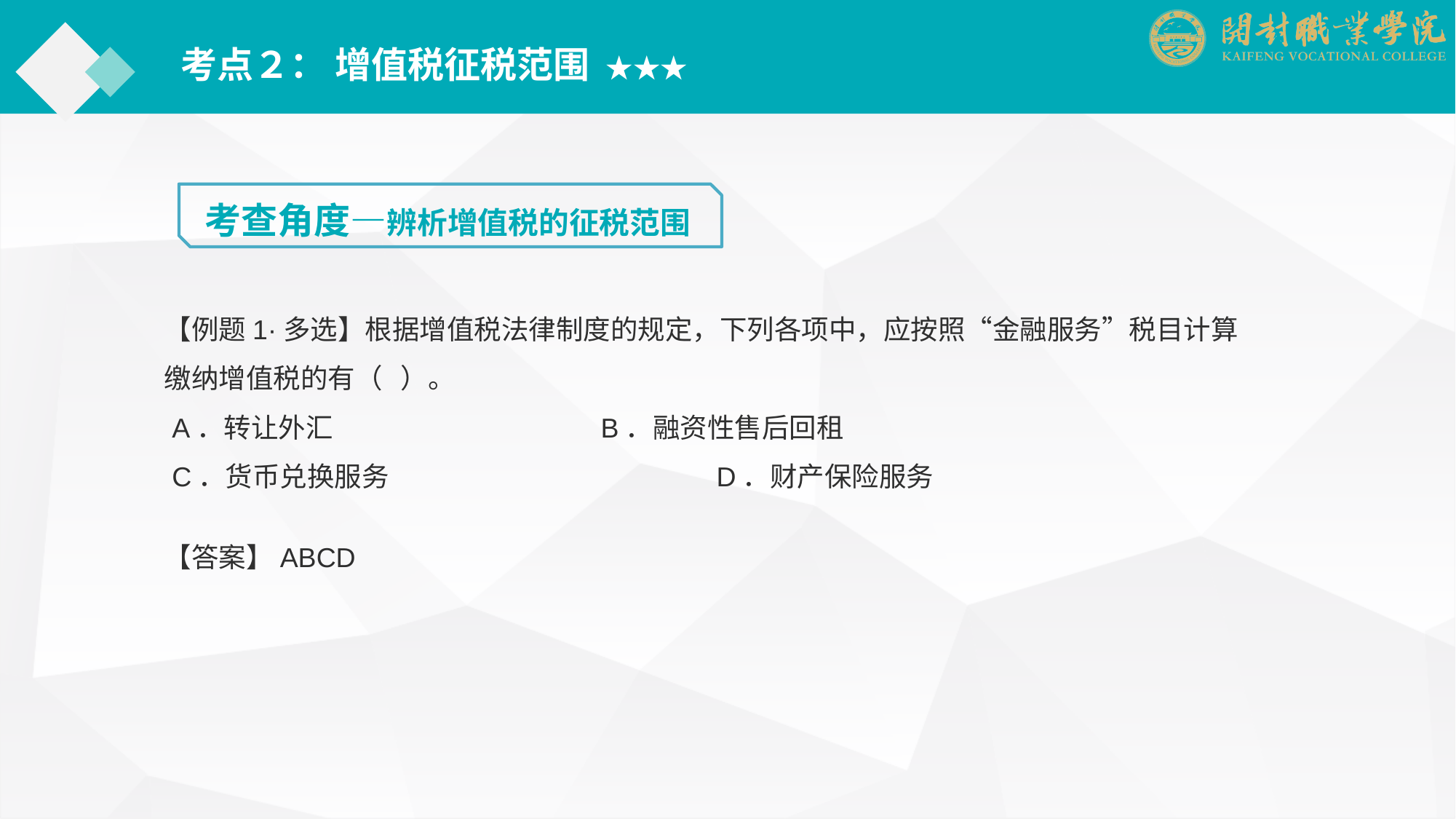

考点２： 增值税征税范围  ★★★
考查角度—辨析增值税的征税范围

【例题1·多选】根据增值税法律制度的规定，下列各项中，应按照“金融服务”税目计算缴纳增值税的有（   ）。
 A．转让外汇			B．融资性售后回租
 C．货币兑换服务		　　　　D．财产保险服务
【答案】ABCD